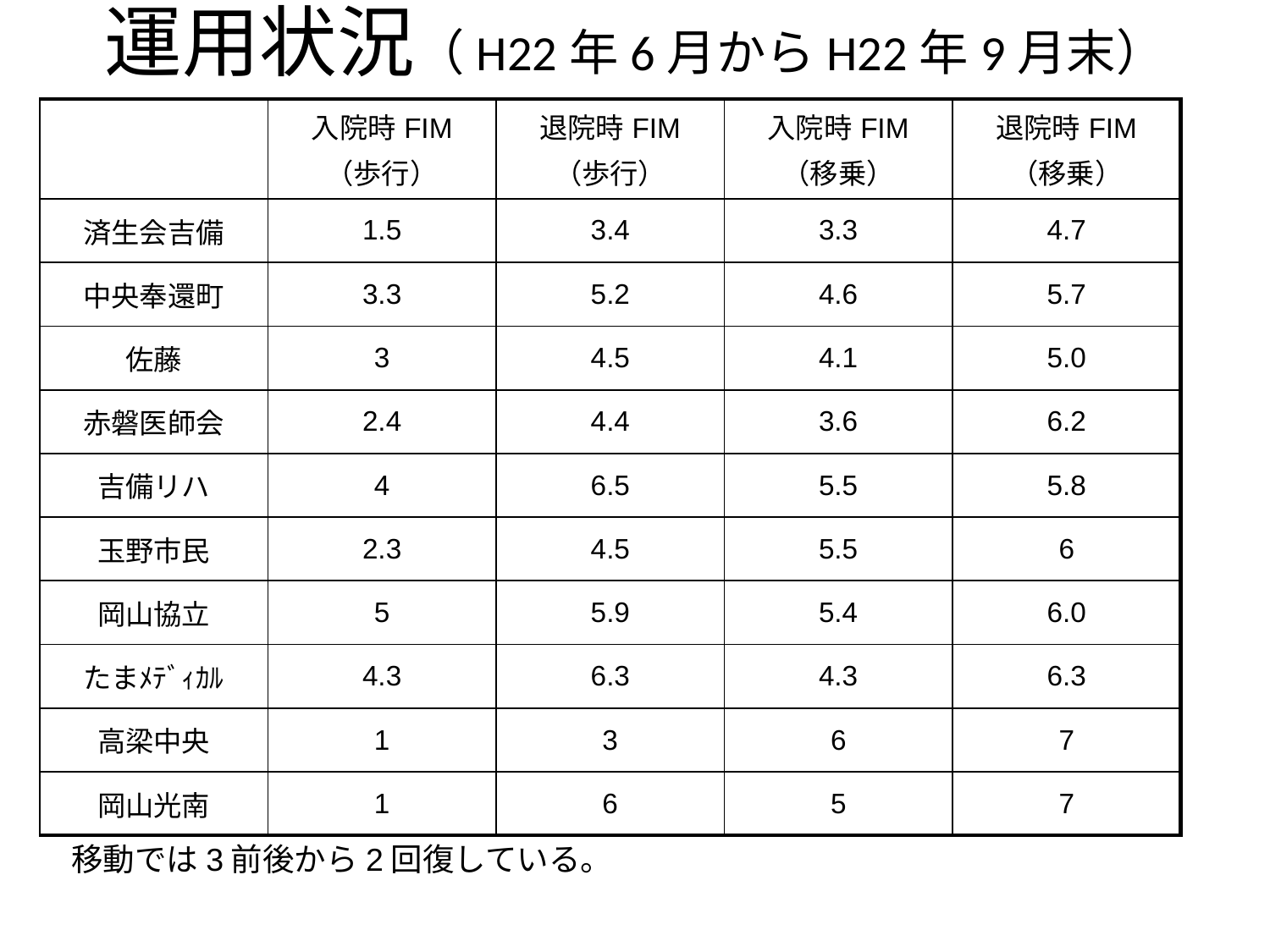

# 運用状況（H22年6月からH22年9月末）
|  | 入院時FIM （歩行） | 退院時FIM （歩行） | 入院時FIM （移乗） | 退院時FIM （移乗） |
| --- | --- | --- | --- | --- |
| 済生会吉備 | 1.5 | 3.4 | 3.3 | 4.7 |
| 中央奉還町 | 3.3 | 5.2 | 4.6 | 5.7 |
| 佐藤 | 3 | 4.5 | 4.1 | 5.0 |
| 赤磐医師会 | 2.4 | 4.4 | 3.6 | 6.2 |
| 吉備リハ | 4 | 6.5 | 5.5 | 5.8 |
| 玉野市民 | 2.3 | 4.5 | 5.5 | 6 |
| 岡山協立 | 5 | 5.9 | 5.4 | 6.0 |
| たまﾒﾃﾞｨｶﾙ | 4.3 | 6.3 | 4.3 | 6.3 |
| 高梁中央 | 1 | 3 | 6 | 7 |
| 岡山光南 | 1 | 6 | 5 | 7 |
移動では3前後から2回復している。